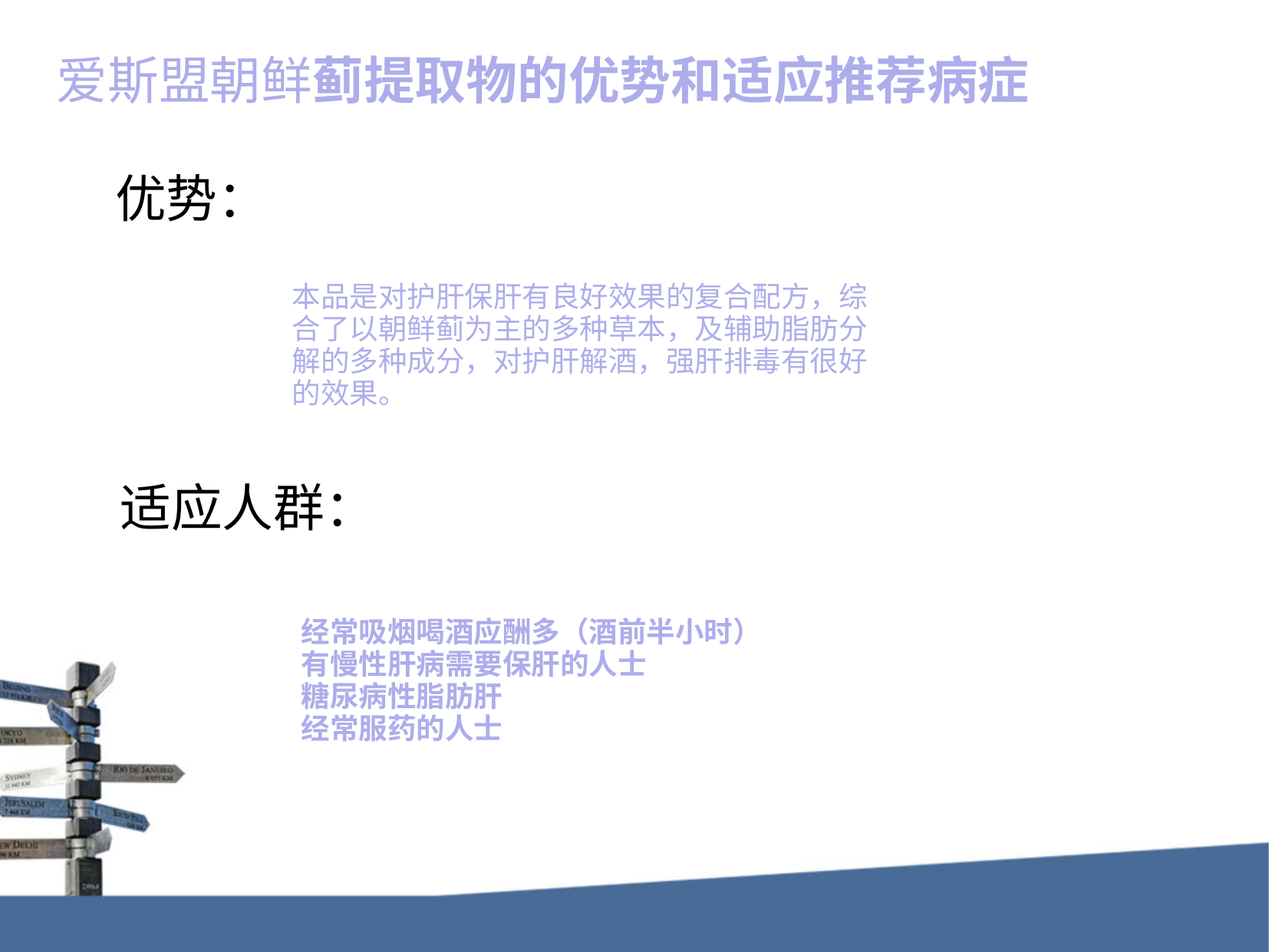

爱斯盟朝鲜蓟提取物的优势和适应推荐病症

优势：
本品是对护肝保肝有良好效果的复合配方，综合了以朝鲜蓟为主的多种草本，及辅助脂肪分解的多种成分，对护肝解酒，强肝排毒有很好的效果。
适应人群：
经常吸烟喝酒应酬多（酒前半小时）
有慢性肝病需要保肝的人士
糖尿病性脂肪肝
经常服药的人士